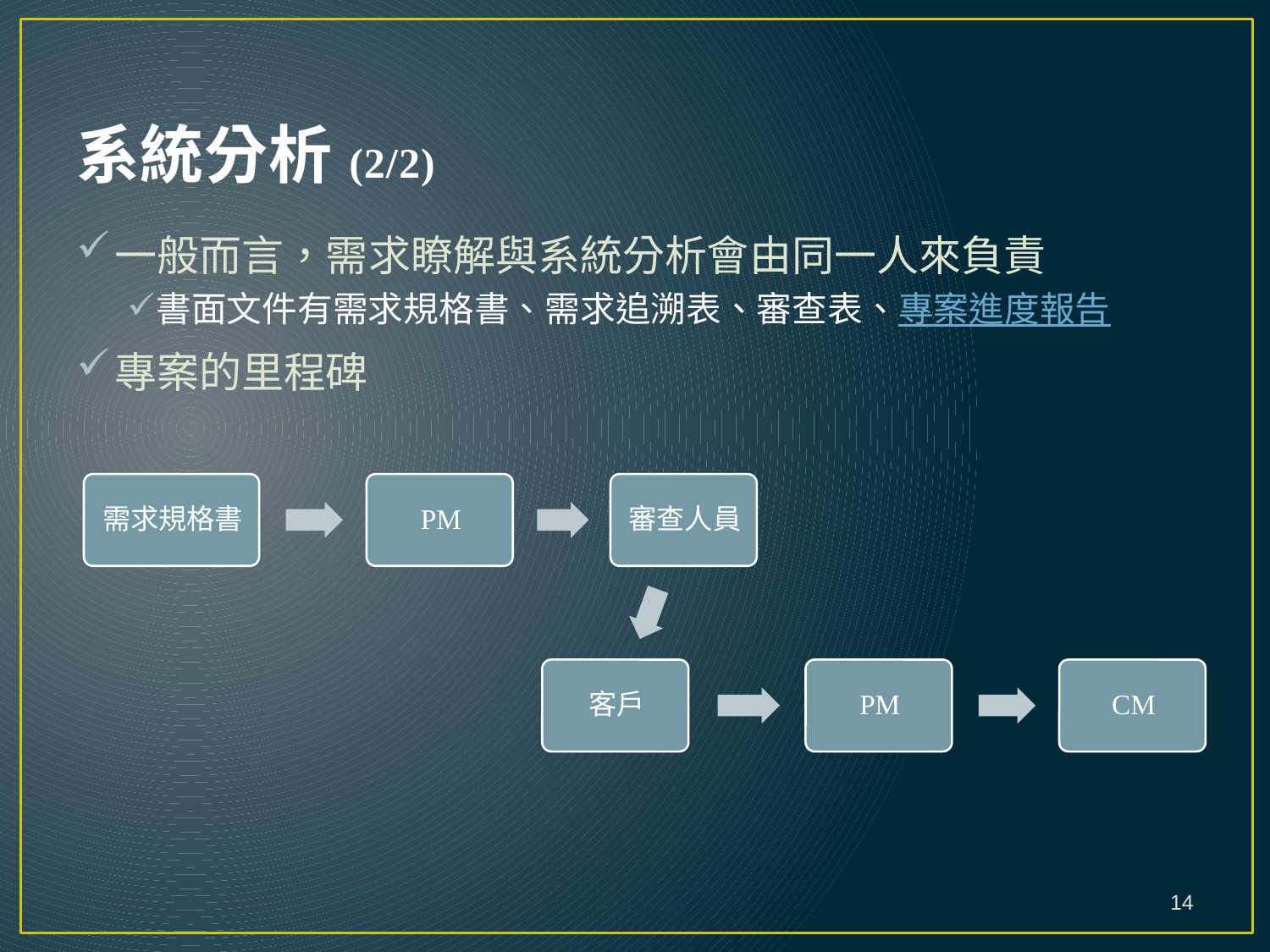

# 系統分析(2/2)
一般而言，需求瞭解與系統分析會由同一人來負責
書面文件有需求規格書、需求追溯表、審查表、專案進度報告
專案的里程碑

需求規格書

PM

審查人員

客戶

PM

CM
14